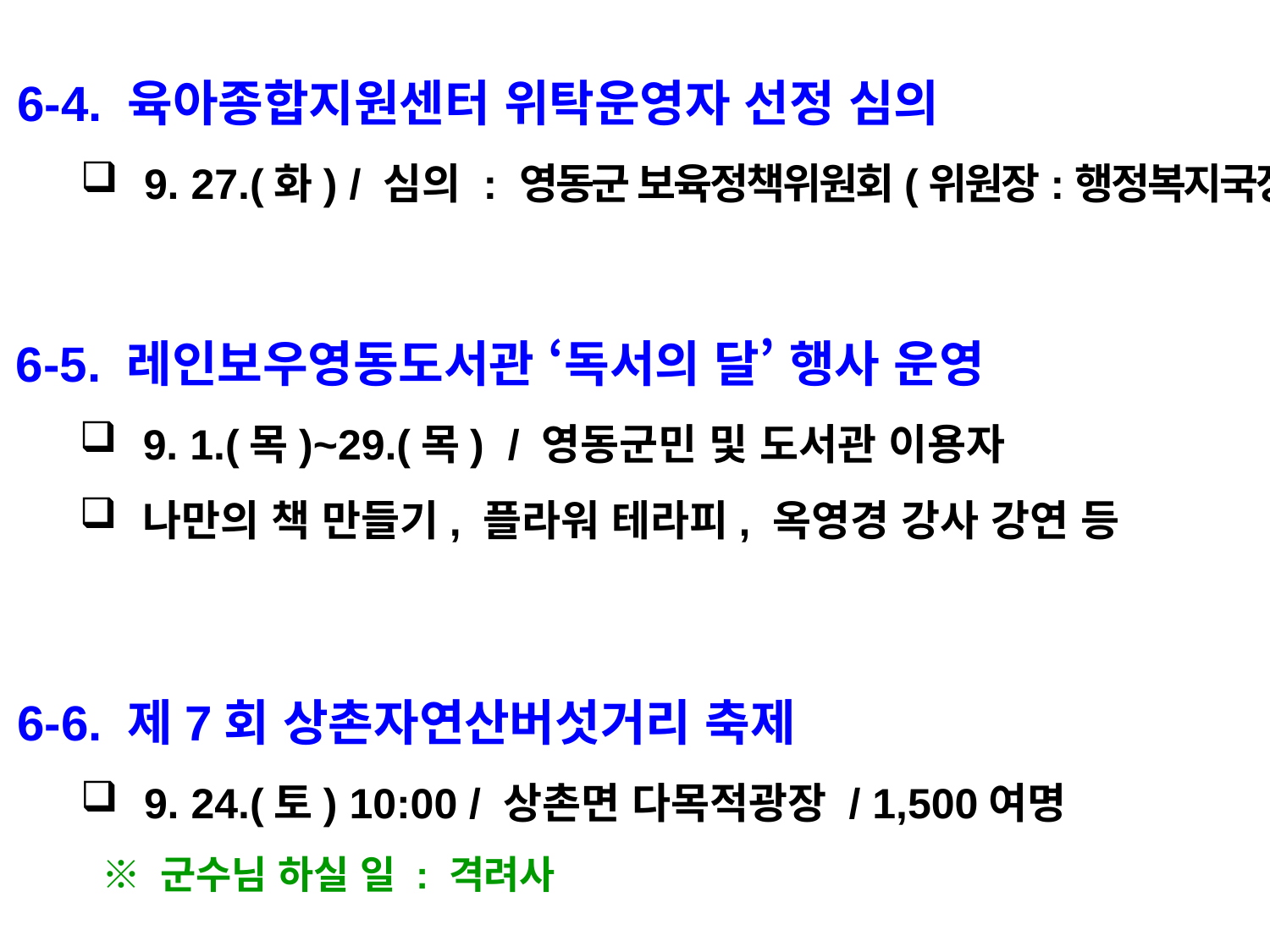

6-4. 육아종합지원센터 위탁운영자 선정 심의
9. 27.(화) / 심의 : 영동군 보육정책위원회(위원장:행정복지국장)

6-5. 레인보우영동도서관 ‘독서의 달’ 행사 운영
9. 1.(목)~29.(목)  / 영동군민 및 도서관 이용자
나만의 책 만들기, 플라워 테라피, 옥영경 강사 강연 등

6-6. 제7회 상촌자연산버섯거리 축제
9. 24.(토) 10:00 / 상촌면 다목적광장 / 1,500여명
  ※ 군수님 하실 일 : 격려사